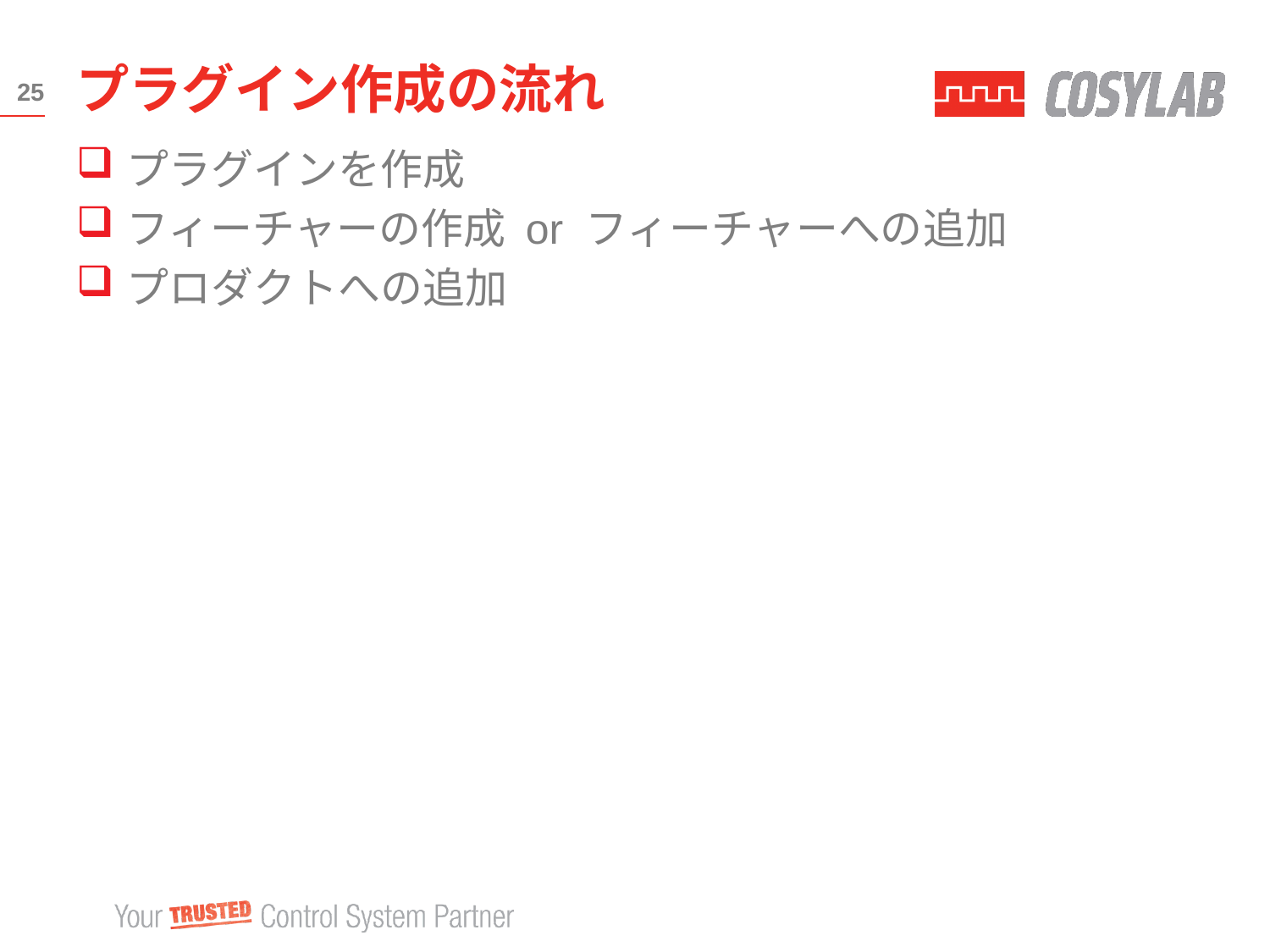

# プラグイン作成の流れ
25
プラグインを作成
フィーチャーの作成 or フィーチャーへの追加
プロダクトへの追加